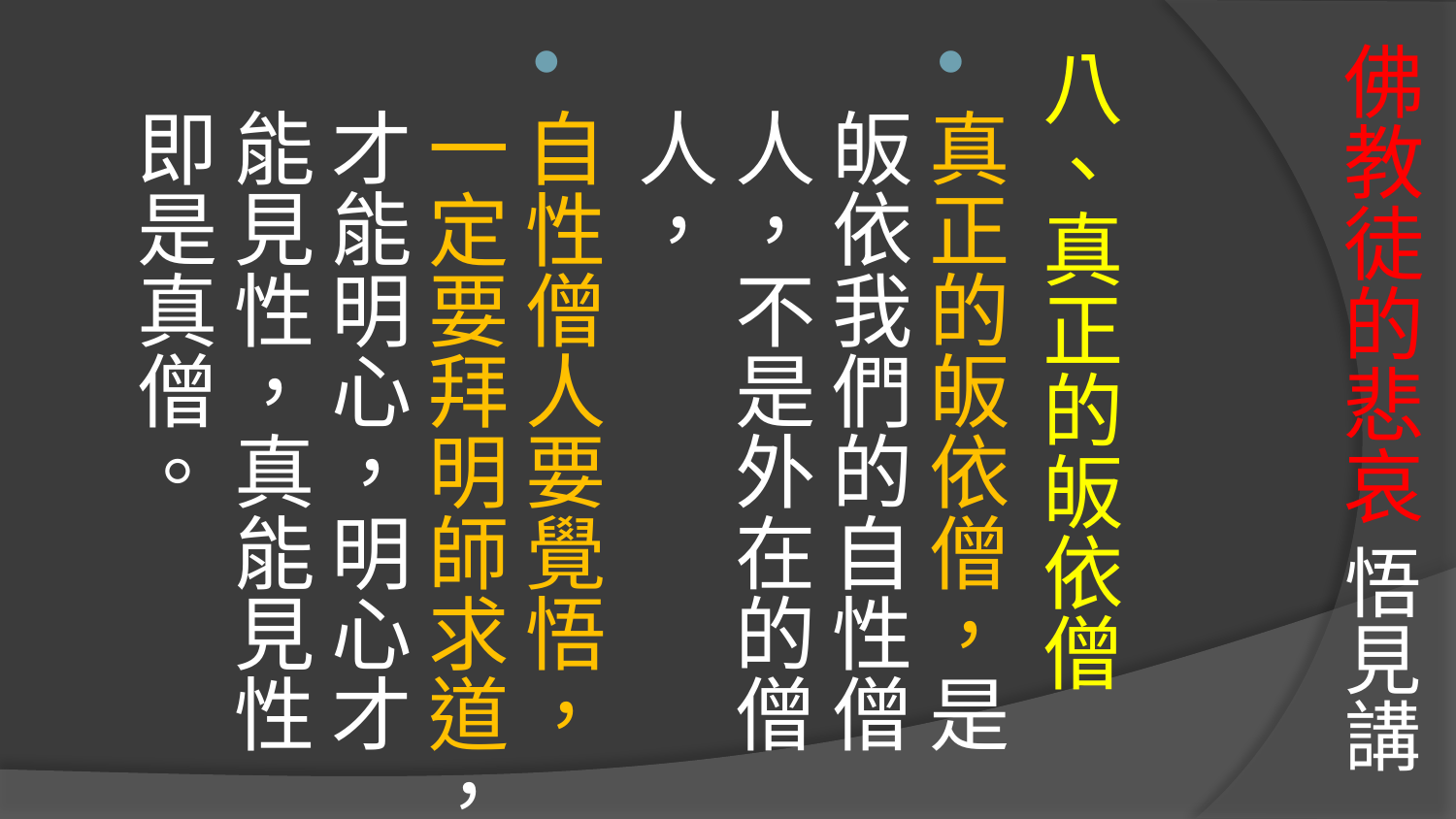

# 佛教徒的悲哀 悟見講
八、真正的皈依僧
真正的皈依僧，是皈依我們的自性僧人，不是外在的僧人，
自性僧人要覺悟，一定要拜明師求道，才能明心，明心才能見性，真能見性即是真僧。